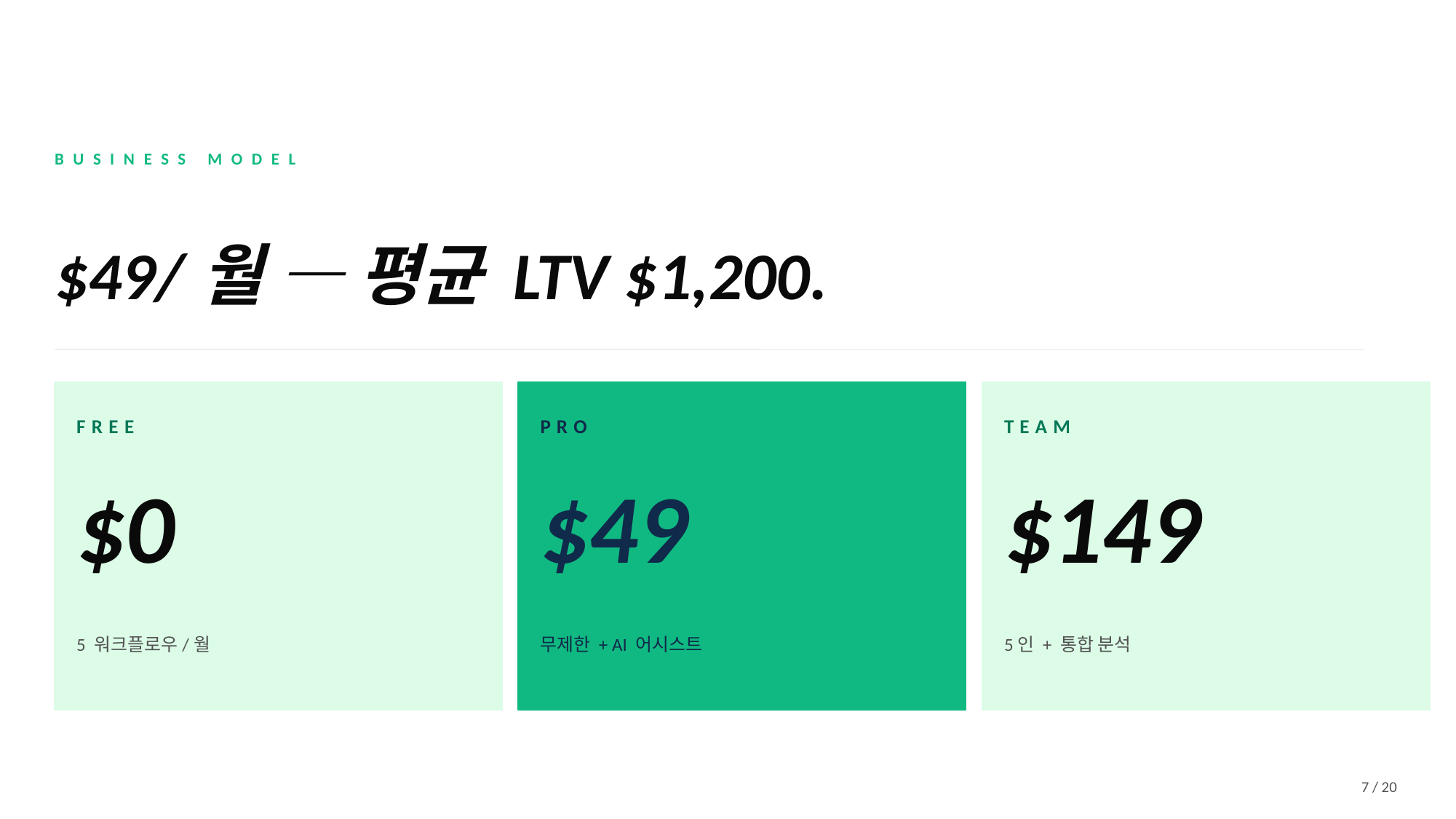

BUSINESS MODEL
$49/월 — 평균 LTV $1,200.

FREE
PRO
TEAM
$0
$49
$149
5 워크플로우/월
무제한 + AI 어시스트
5인 + 통합 분석
7 / 20